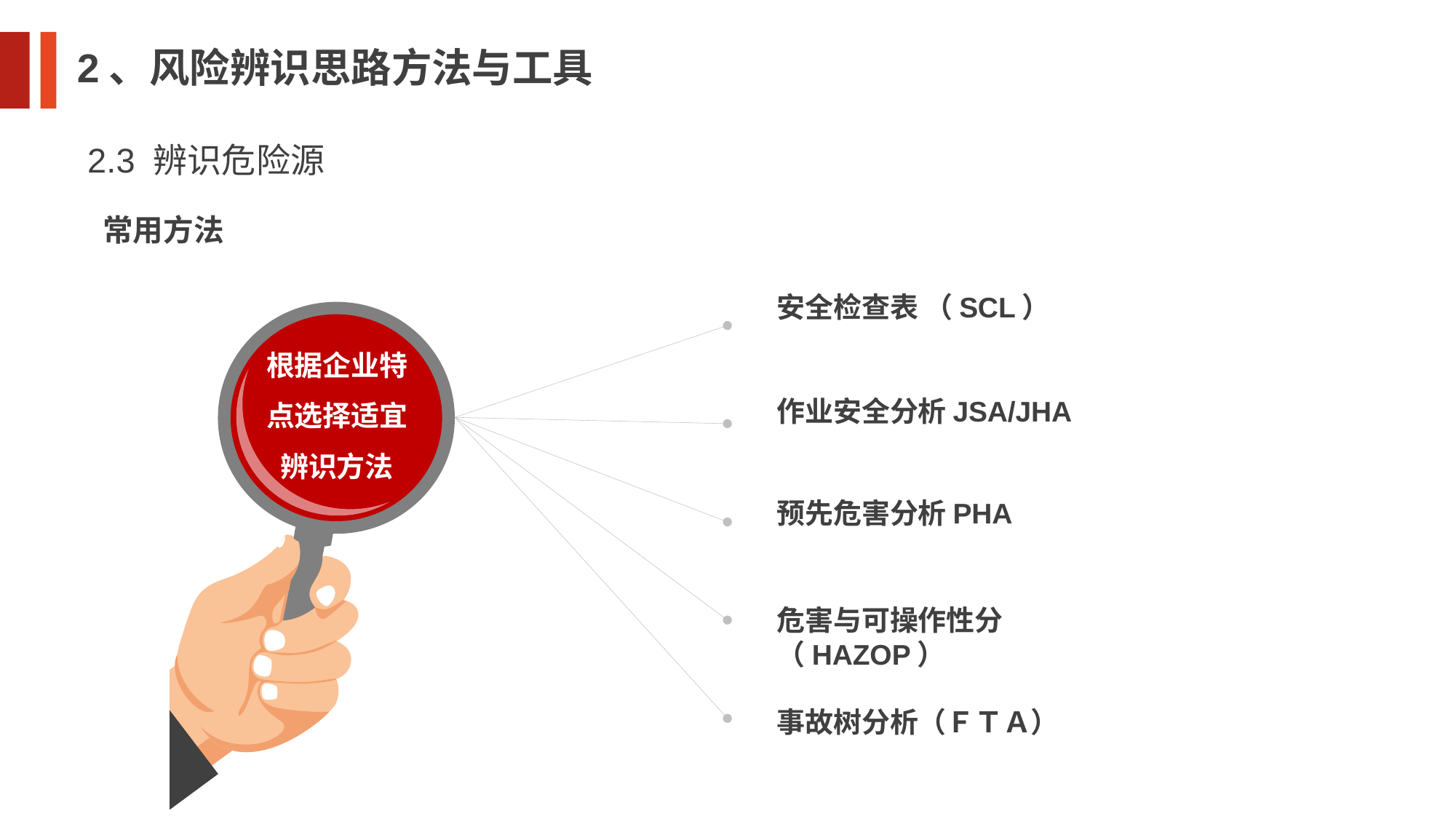

2、风险辨识思路方法与工具
2.3 辨识危险源
常用方法
安全检查表 （SCL）

根据企业特点选择适宜辨识方法
作业安全分析JSA/JHA
预先危害分析PHA
危害与可操作性分（HAZOP）
事故树分析（ＦＴＡ）